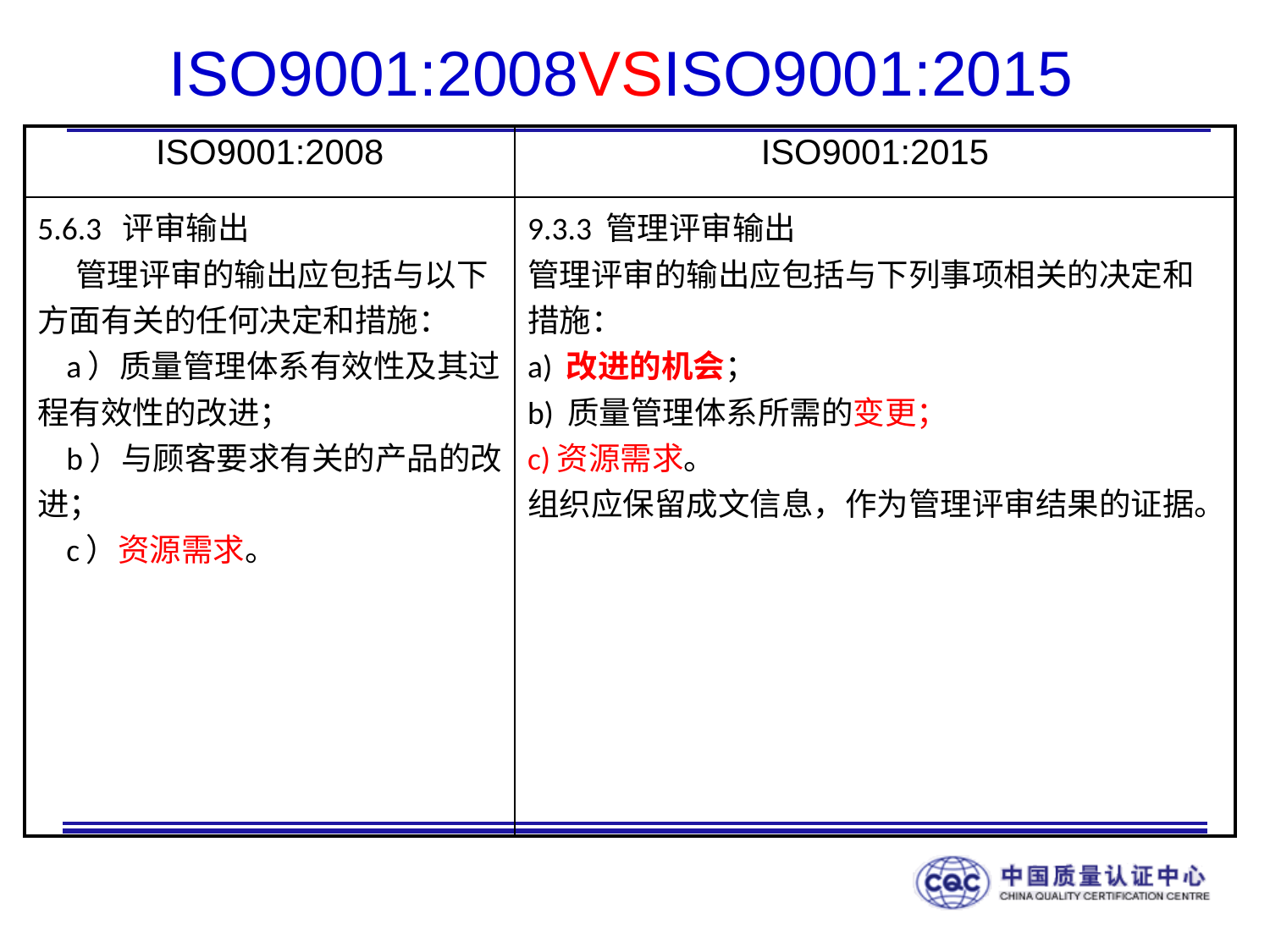

# ISO9001:2008VSISO9001:2015
| ISO9001:2008 | ISO9001:2015 |
| --- | --- |
| 5.6.3 评审输出 管理评审的输出应包括与以下方面有关的任何决定和措施： a）质量管理体系有效性及其过程有效性的改进； b）与顾客要求有关的产品的改进； c）资源需求。 | 9.3.3 管理评审输出 管理评审的输出应包括与下列事项相关的决定和措施： a) 改进的机会； b) 质量管理体系所需的变更； c)资源需求。 组织应保留成文信息，作为管理评审结果的证据。 |
232